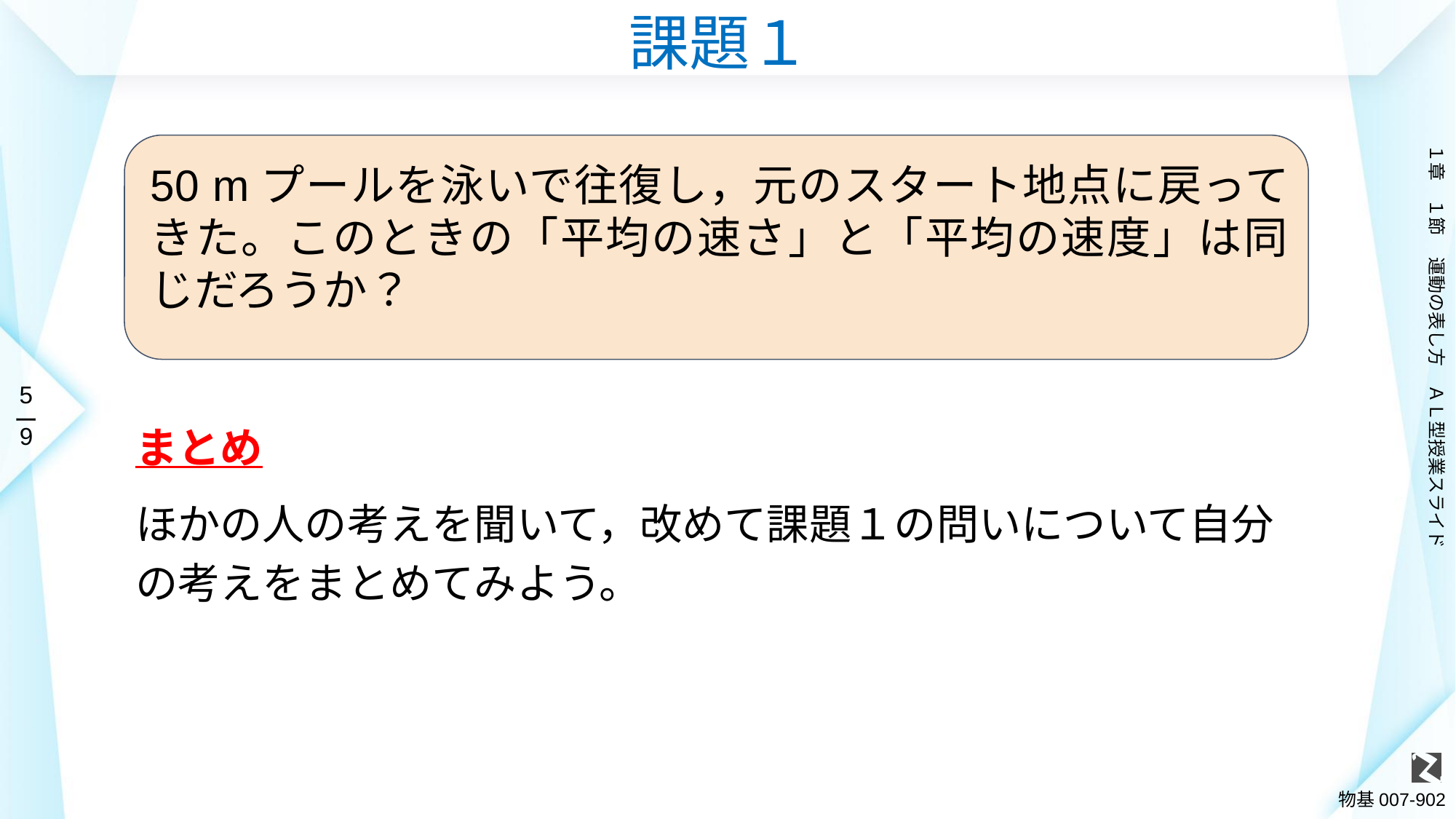

# 課題１

50 mプールを泳いで往復し，元のスタート地点に戻ってきた。このときの「平均の速さ」と「平均の速度」は同じだろうか？

まとめ
ほかの人の考えを聞いて，改めて課題１の問いについて自分の考えをまとめてみよう。